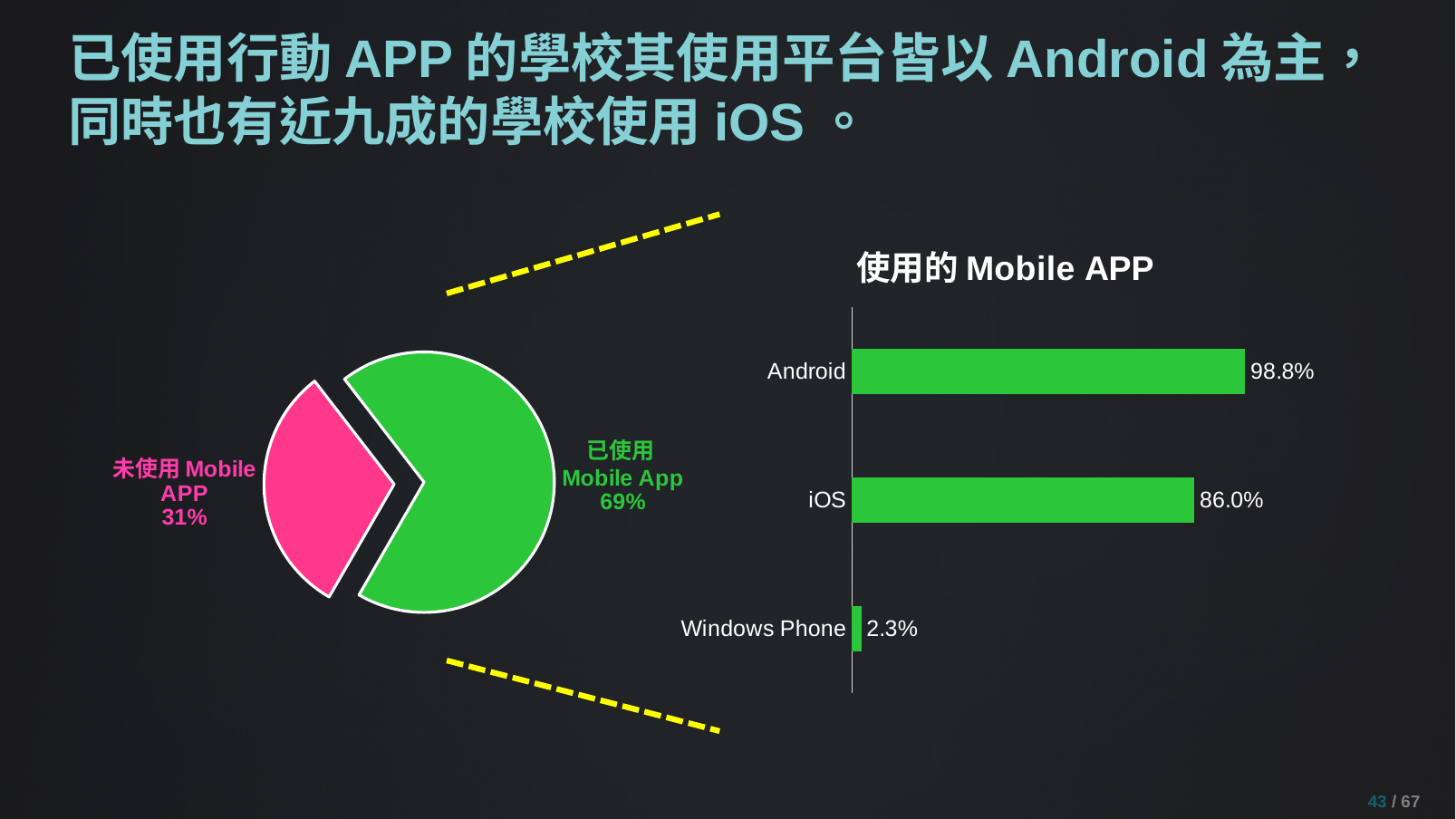

# 已使用行動APP的學校其使用平台皆以Android為主， 同時也有近九成的學校使用iOS。

### Chart:

| Category | 使用的Mobile APP |
|---|---|
| Windows Phone | 0.023255814 |
| iOS | 0.860465116 |
| Android | 0.988372093 |

### Chart

| Category | 欄1 |
|---|---|
| 未使用Mobile APP | 0.312 |
| 使用Mobile App | 0.688 |